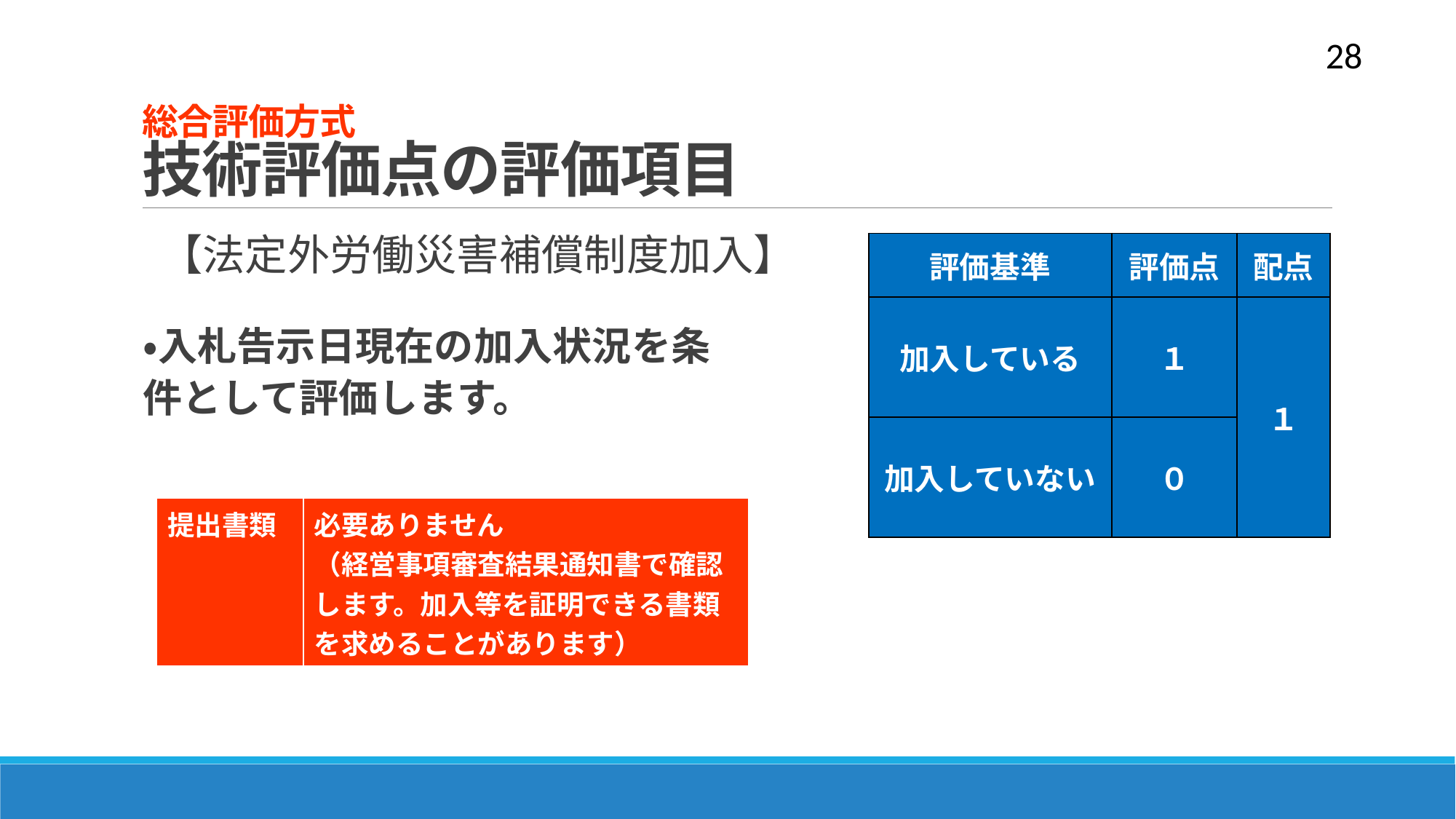

28
# 総合評価方式 技術評価点の評価項目
　【法定外労働災害補償制度加入】

| 評価基準 | 評価点 | 配点 |
| --- | --- | --- |
| 加入している | １ | １ |
| 加入していない | ０ |  |

・入札告示日現在の加入状況を条件として評価します。
| 提出書類 | 必要ありません （経営事項審査結果通知書で確認します。加入等を証明できる書類を求めることがあります） |
| --- | --- |